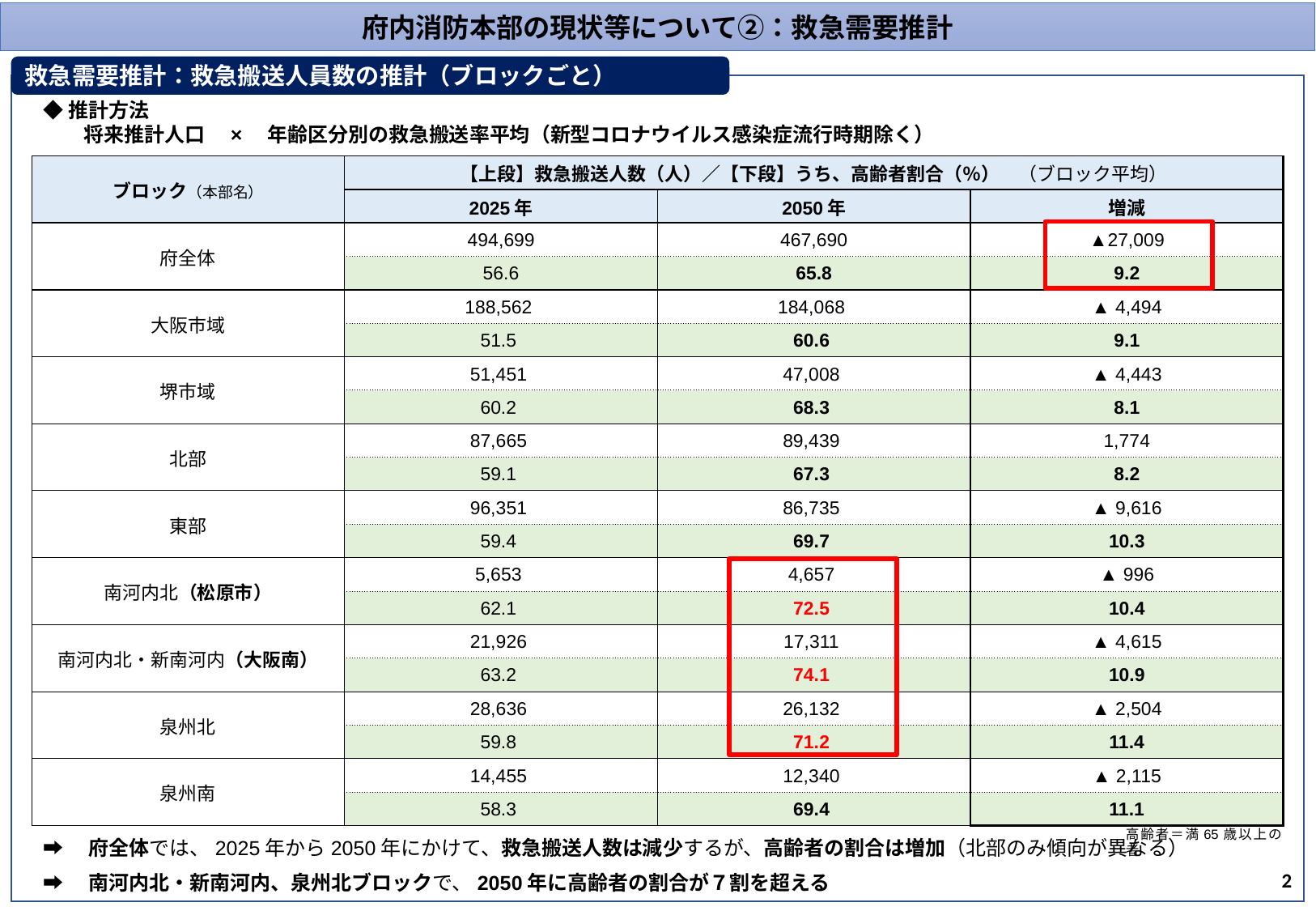

府内消防本部の現状等について②：救急需要推計
救急需要推計：救急搬送人員数の推計（ブロックごと）

◆推計方法
　　将来推計人口　×　年齢区分別の救急搬送率平均（新型コロナウイルス感染症流行時期除く）
| ブロック（本部名） | 【上段】救急搬送人数（人）／【下段】うち、高齢者割合（％）　（ブロック平均） |  |  |
| --- | --- | --- | --- |
| ブロック（本部名） | 2025年 | 2050年 | 増減 |
| 府全体 | 494,699 | 467,690 | ▲27,009 |
|  | 56.6 | 65.8 | 9.2 |
| 大阪市域 | 188,562 | 184,068 | ▲ 4,494 |
|  | 51.5 | 60.6 | 9.1 |
| 堺市域 | 51,451 | 47,008 | ▲ 4,443 |
|  | 60.2 | 68.3 | 8.1 |
| 北部 | 87,665 | 89,439 | 1,774 |
|  | 59.1 | 67.3 | 8.2 |
| 東部 | 96,351 | 86,735 | ▲ 9,616 |
|  | 59.4 | 69.7 | 10.3 |
| 南河内北（松原市） | 5,653 | 4,657 | ▲ 996 |
|  | 62.1 | 72.5 | 10.4 |
| 南河内北・新南河内（大阪南） | 21,926 | 17,311 | ▲ 4,615 |
|  | 63.2 | 74.1 | 10.9 |
| 泉州北 | 28,636 | 26,132 | ▲ 2,504 |
|  | 59.8 | 71.2 | 11.4 |
| 泉州南 | 14,455 | 12,340 | ▲ 2,115 |
|  | 58.3 | 69.4 | 11.1 |

高齢者＝満65歳以上の者
➡　府全体では、2025年から2050年にかけて、救急搬送人数は減少するが、高齢者の割合は増加（北部のみ傾向が異なる）
2
➡　南河内北・新南河内、泉州北ブロックで、2050年に高齢者の割合が７割を超える